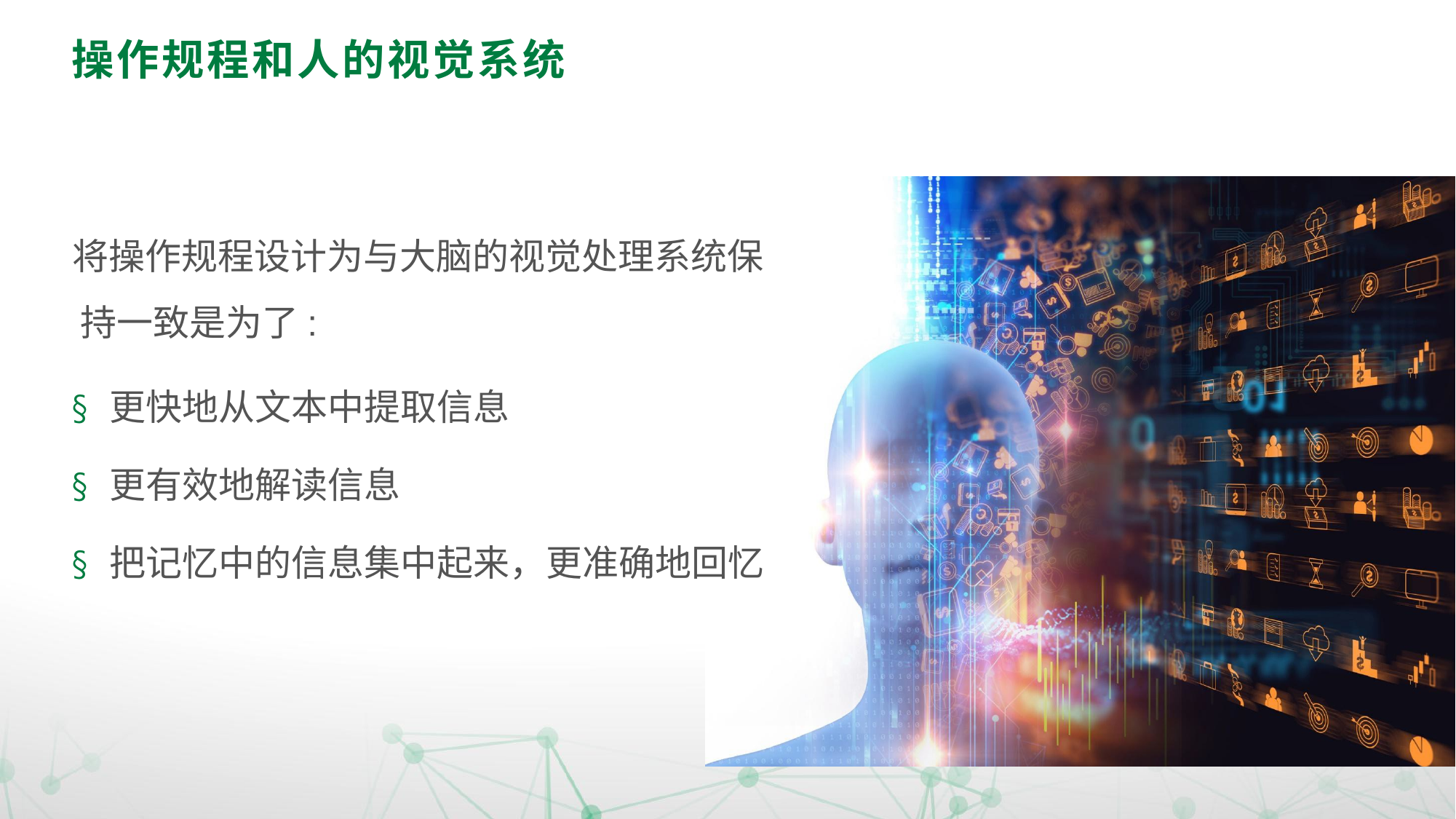

# 操作规程和人的视觉系统

将操作规程设计为与大脑的视觉处理系统保  持一致是为了:

§ 更快地从文本中提取信息
§ 更有效地解读信息
§ 把记忆中的信息集中起来，更准确地回忆